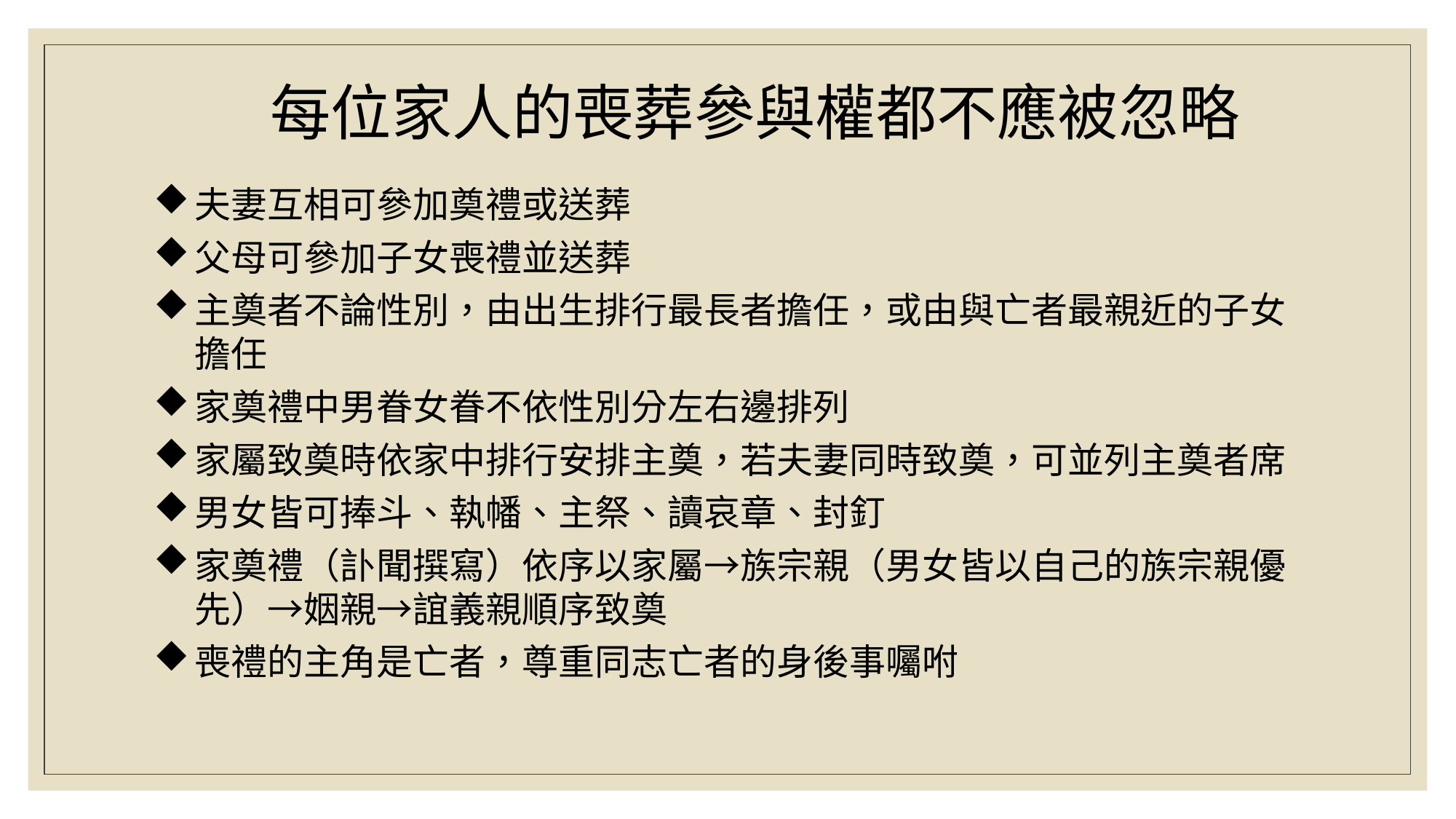

每位家人的喪葬參與權都不應被忽略
夫妻互相可參加奠禮或送葬
父母可參加子女喪禮並送葬
主奠者不論性別，由出生排行最長者擔任，或由與亡者最親近的子女擔任
家奠禮中男眷女眷不依性別分左右邊排列
家屬致奠時依家中排行安排主奠，若夫妻同時致奠，可並列主奠者席
男女皆可捧斗、執幡、主祭、讀哀章、封釘
家奠禮（訃聞撰寫）依序以家屬→族宗親（男女皆以自己的族宗親優先）→姻親→誼義親順序致奠
喪禮的主角是亡者，尊重同志亡者的身後事囑咐